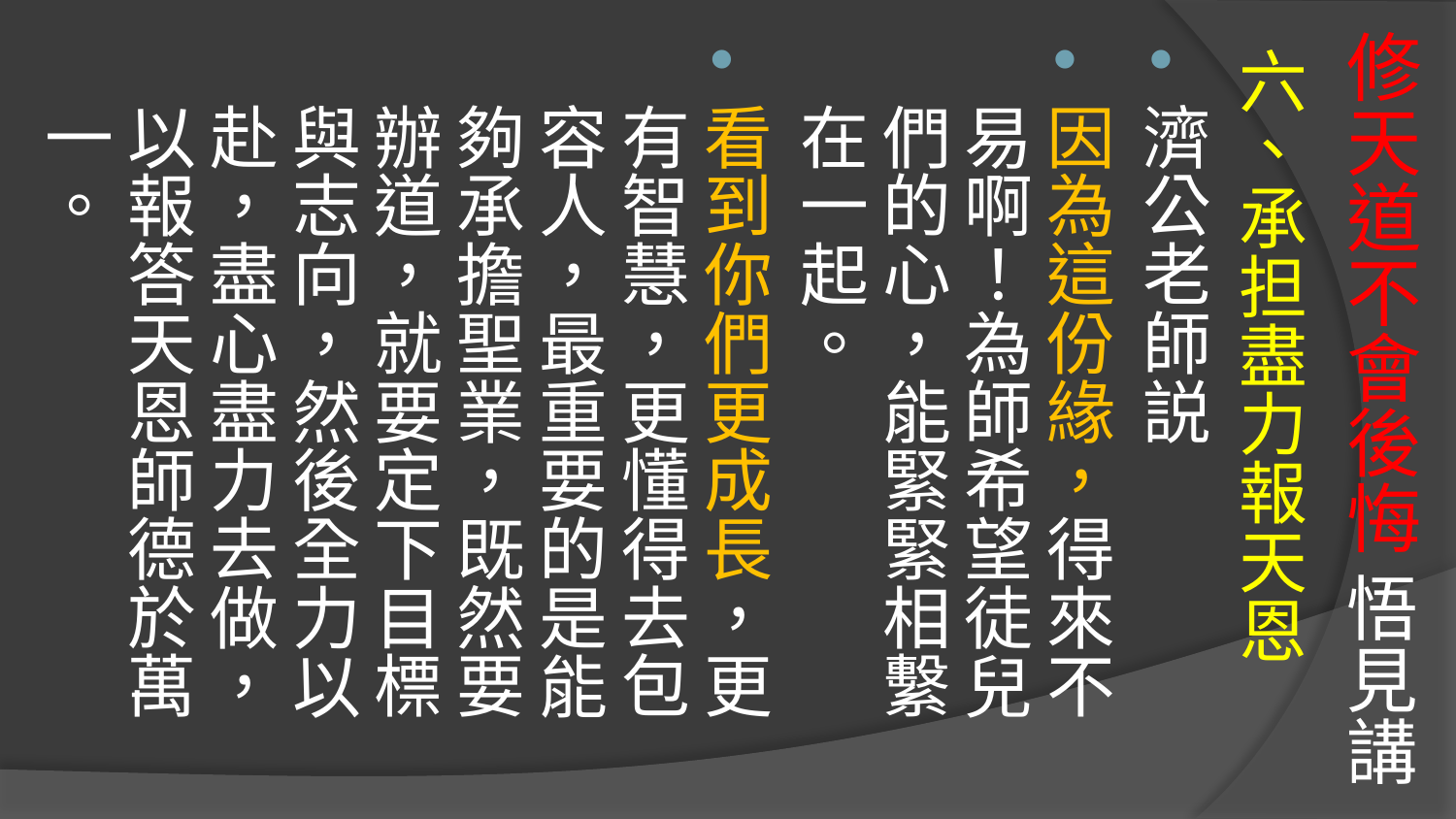

# 修天道不會後悔 悟見講
六、承担盡力報天恩
濟公老師説
因為這份緣，得來不易啊！為師希望徒兒們的心，能緊緊相繫在一起。
看到你們更成長，更有智慧，更懂得去包容人，最重要的是能夠承擔聖業，既然要辦道，就要定下目標與志向，然後全力以赴，盡心盡力去做，以報答天恩師德於萬一。